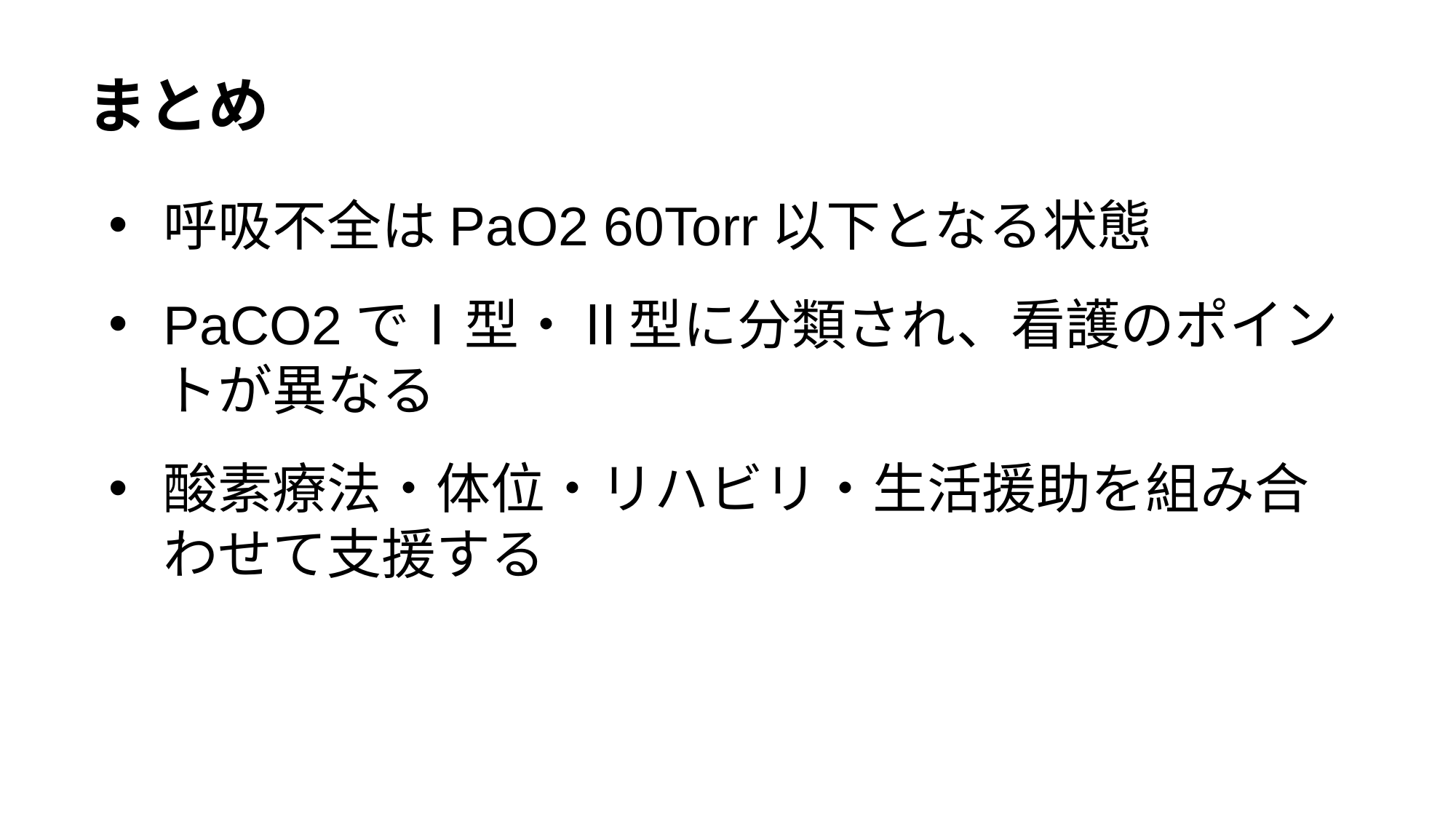

まとめ
呼吸不全はPaO2 60Torr以下となる状態
PaCO2でⅠ型・Ⅱ型に分類され、看護のポイントが異なる
酸素療法・体位・リハビリ・生活援助を組み合わせて支援する